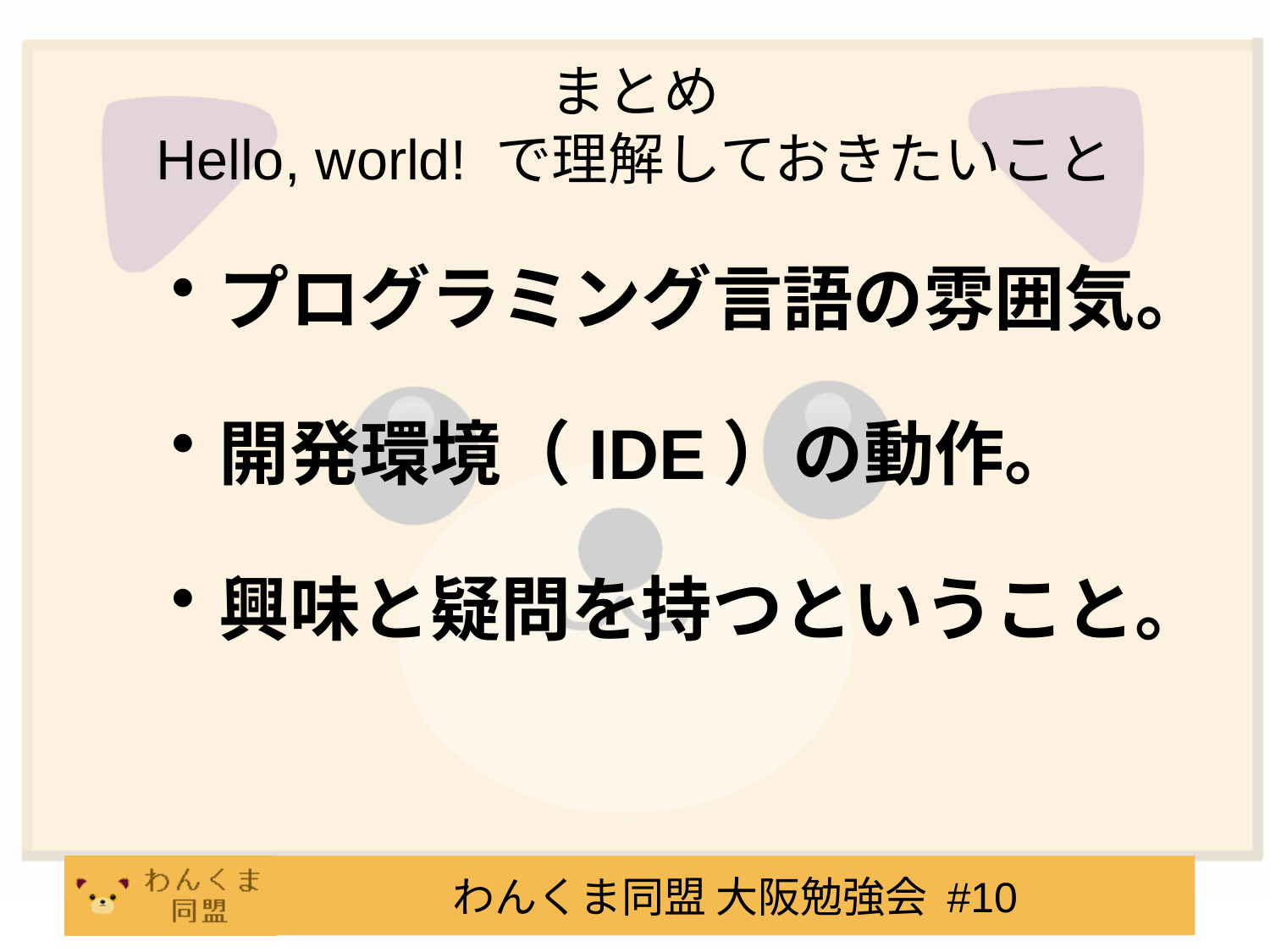

# まとめ Hello, world! で理解しておきたいこと
プログラミング言語の雰囲気。
開発環境（IDE）の動作。
興味と疑問を持つということ。